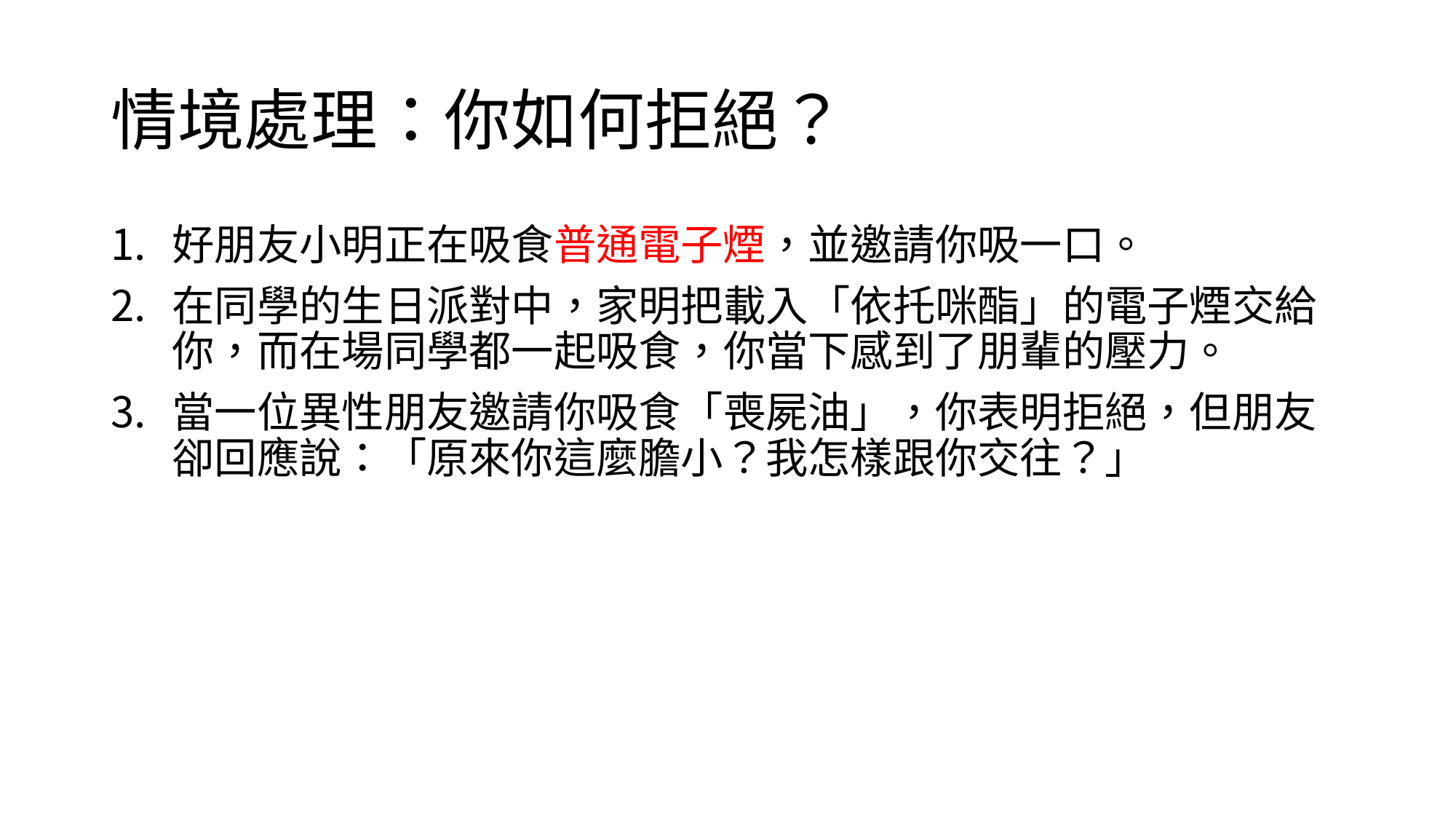

# 情境處理：你如何拒絕？
好朋友小明正在吸食普通電子煙，並邀請你吸一口。
在同學的生日派對中，家明把載入「依托咪酯」的電子煙交給你，而在場同學都一起吸食，你當下感到了朋輩的壓力。
當一位異性朋友邀請你吸食「喪屍油」，你表明拒絕，但朋友卻回應說：「原來你這麼膽小？我怎樣跟你交往？」